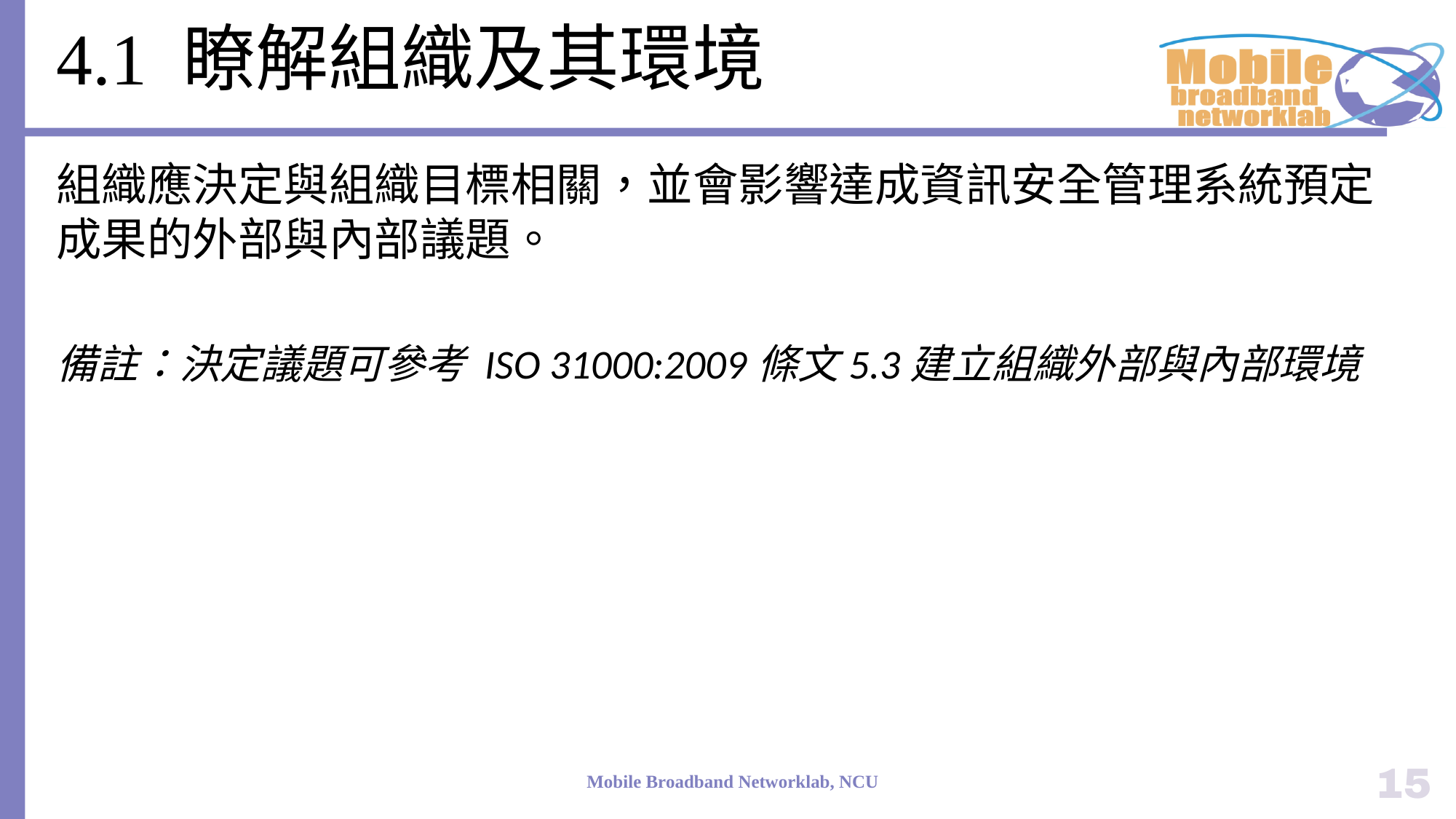

# 4.1 瞭解組織及其環境
組織應決定與組織目標相關，並會影響達成資訊安全管理系統預定成果的外部與內部議題。

備註：決定議題可參考 ISO 31000:2009條文5.3建立組織外部與內部環境

15